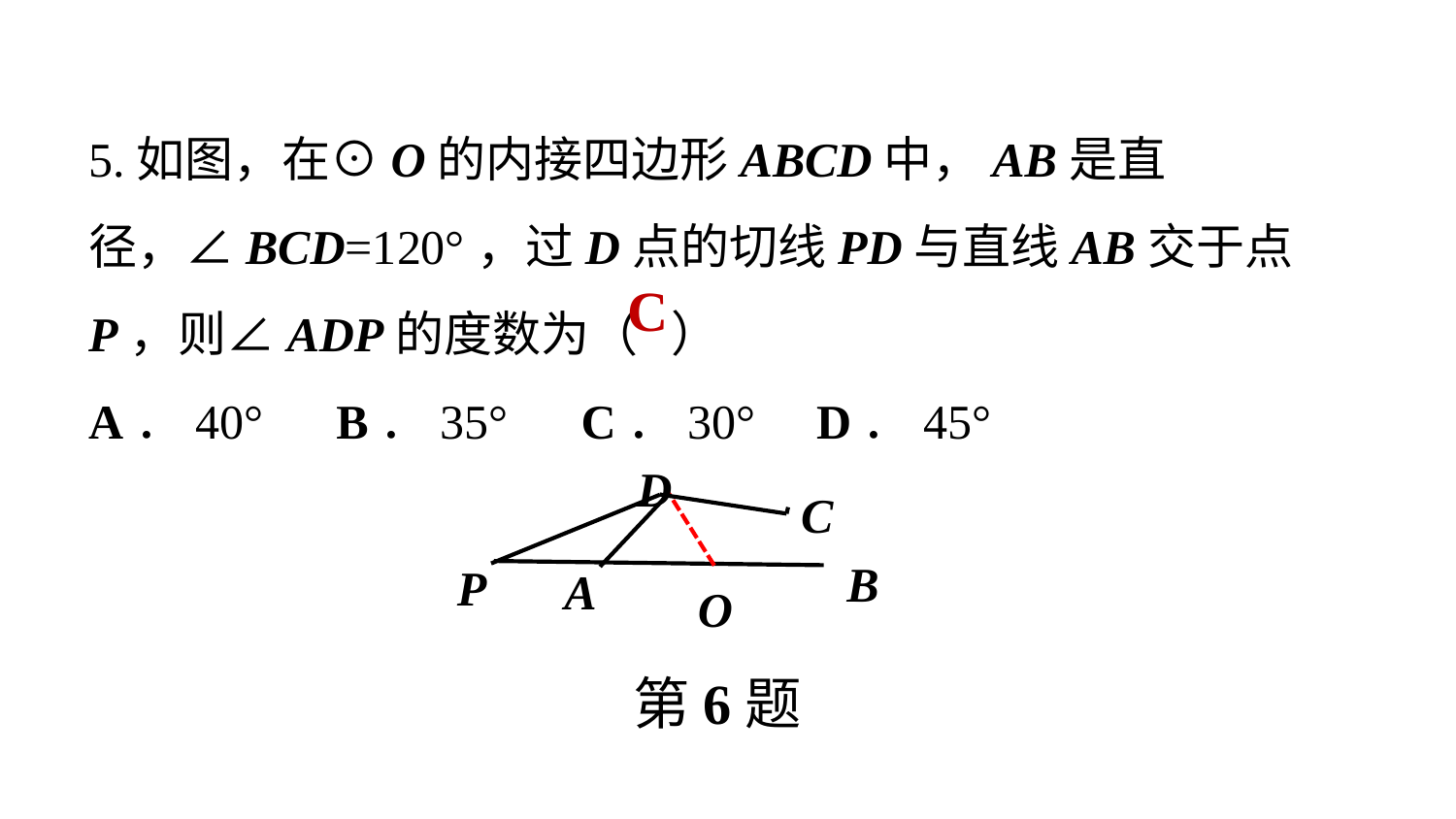

5.如图，在⊙O的内接四边形ABCD中，AB是直径，∠BCD=120°，过D点的切线PD与直线AB交于点P，则∠ADP的度数为（   ）
A．40°      B．35°      C．30°     D．45°
C
D
C

B
P
A

O
第6题